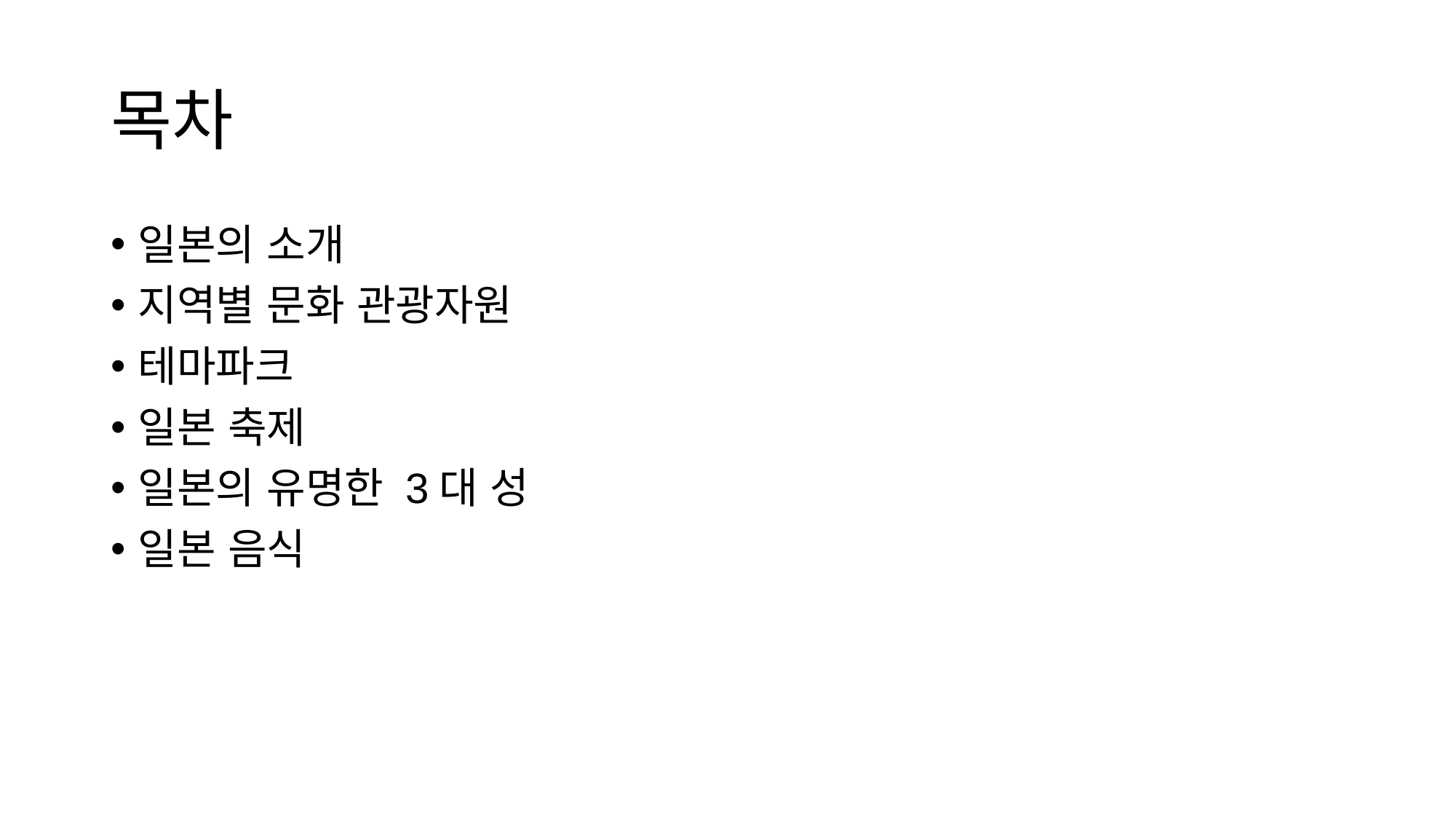

# 목차
일본의 소개
지역별 문화 관광자원
테마파크
일본 축제
일본의 유명한 3대 성
일본 음식